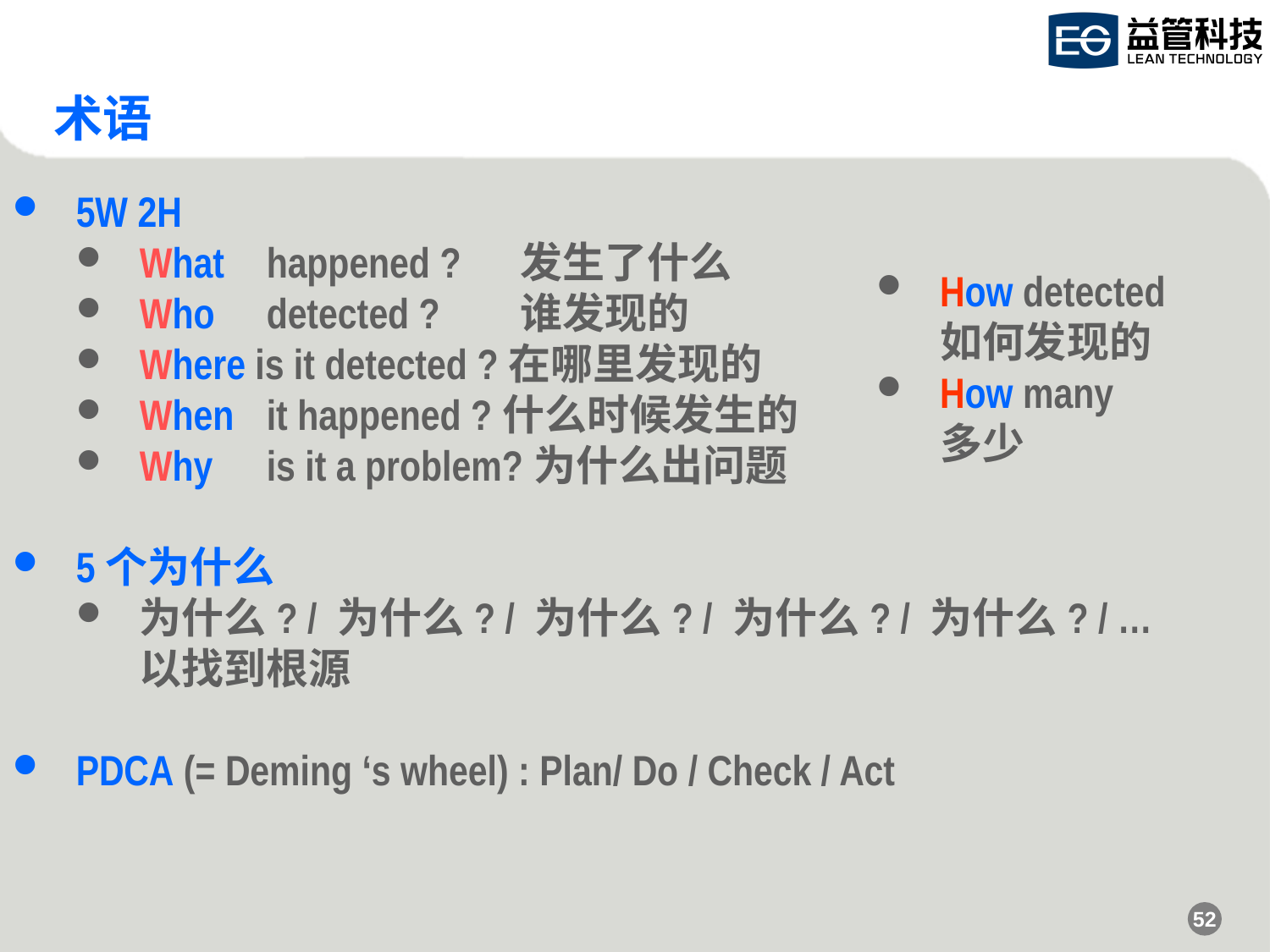

术语
5W 2H
What 	happened ?	发生了什么
Who	detected ?	谁发现的
Where is it detected ?在哪里发现的
When	it happened ?什么时候发生的
Why	is it a problem?为什么出问题

5个为什么
为什么? / 为什么? / 为什么? / 为什么? / 为什么? / …
	以找到根源

PDCA (= Deming ‘s wheel) : Plan/ Do / Check / Act

How detected
	如何发现的
How many
多少